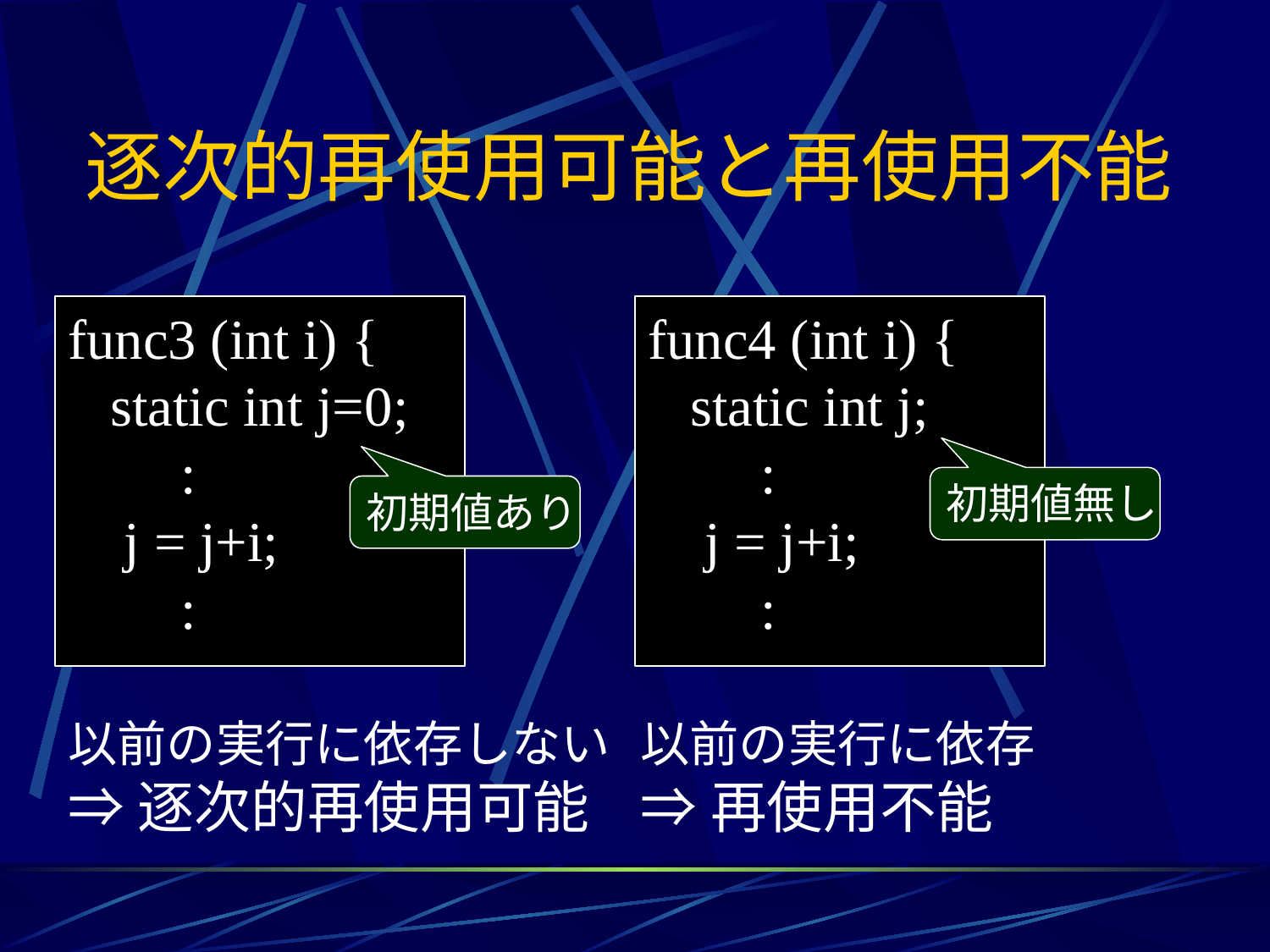

# 逐次的再使用可能と再使用不能
func3 (int i) {
   static int j=0;
        :
    j = j+i;
        :

func4 (int i) {
   static int j;
        :
    j = j+i;
        :

初期値無し
初期値あり
以前の実行に依存しない
⇒逐次的再使用可能
以前の実行に依存
⇒再使用不能